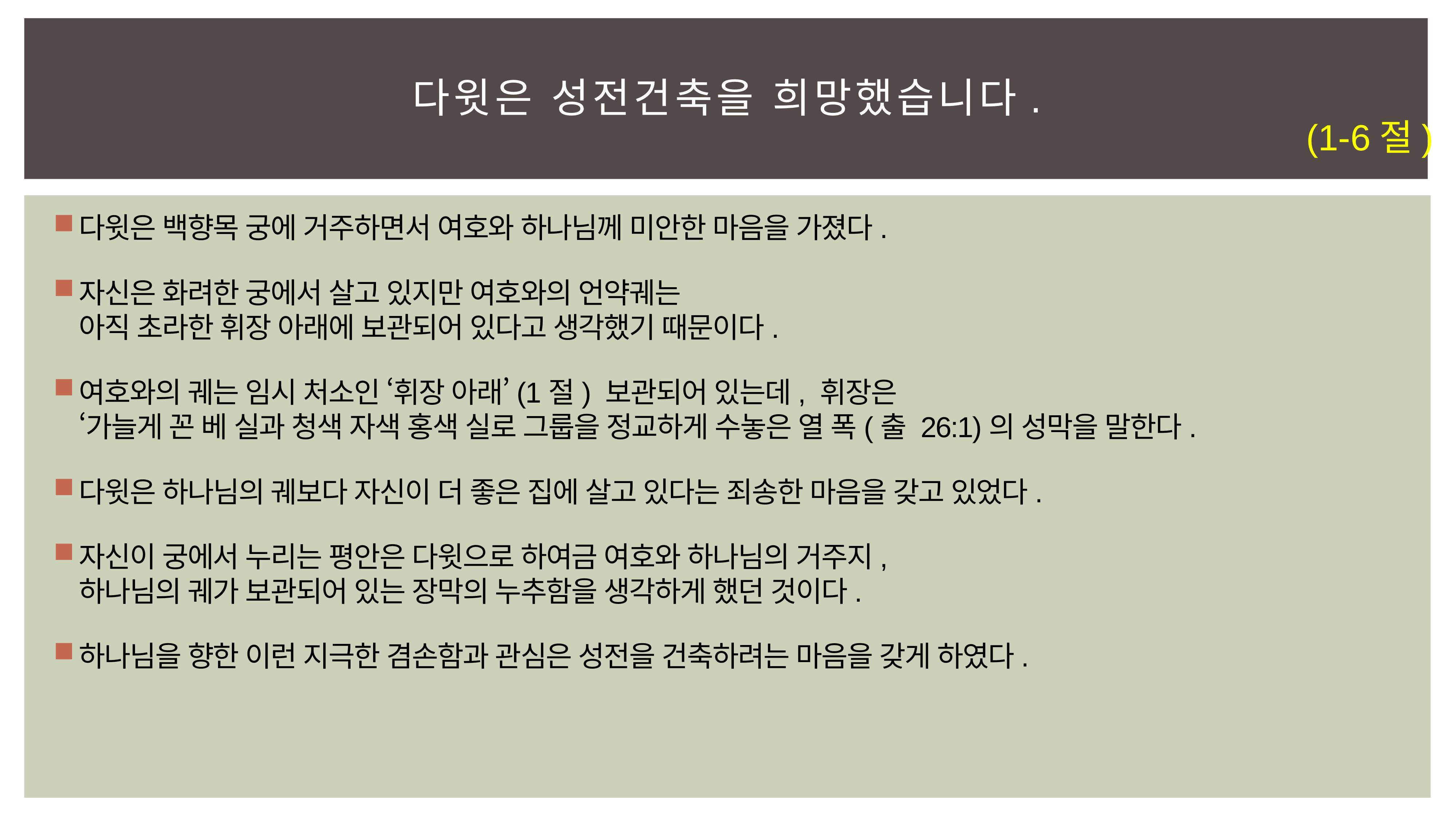

# 다윗은 성전건축을 희망했습니다.
(1-6절)

다윗은 백향목 궁에 거주하면서 여호와 하나님께 미안한 마음을 가졌다.
자신은 화려한 궁에서 살고 있지만 여호와의 언약궤는
아직 초라한 휘장 아래에 보관되어 있다고 생각했기 때문이다.
여호와의 궤는 임시 처소인 ‘휘장 아래’(1절) 보관되어 있는데, 휘장은
‘가늘게 꼰 베 실과 청색 자색 홍색 실로 그룹을 정교하게 수놓은 열 폭(출 26:1)의 성막을 말한다.
다윗은 하나님의 궤보다 자신이 더 좋은 집에 살고 있다는 죄송한 마음을 갖고 있었다.
자신이 궁에서 누리는 평안은 다윗으로 하여금 여호와 하나님의 거주지,
하나님의 궤가 보관되어 있는 장막의 누추함을 생각하게 했던 것이다.
하나님을 향한 이런 지극한 겸손함과 관심은 성전을 건축하려는 마음을 갖게 하였다.